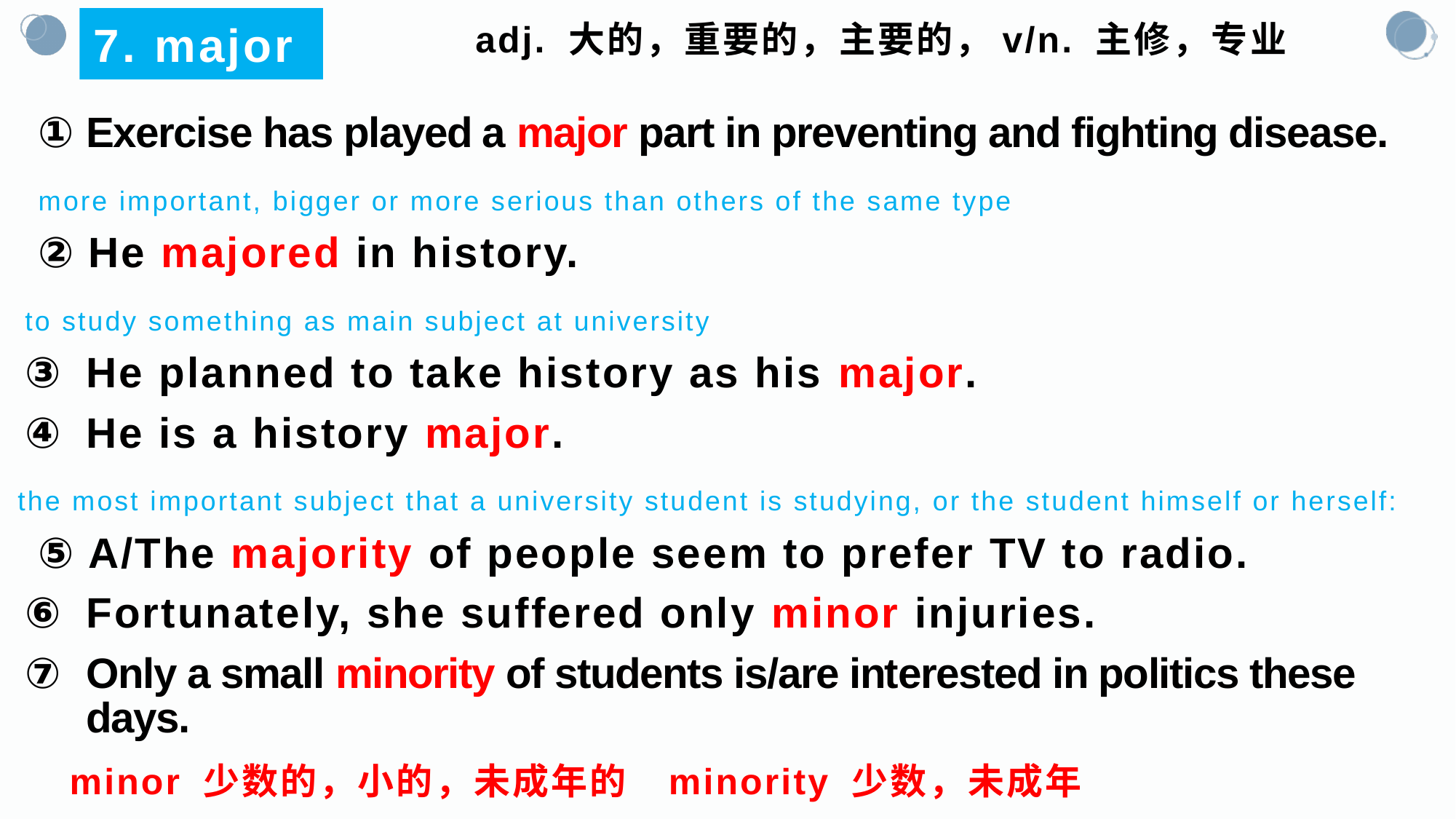

7. major
adj. 大的，重要的，主要的，v/n. 主修，专业
 Exercise has played a major part in preventing and fighting disease.
more important, bigger or more serious than others of the same type
 He majored in history.
to study something as main subject at university
He planned to take history as his major.
He is a history major.
the most important subject that a university student is studying, or the student himself or herself:
 A/The majority of people seem to prefer TV to radio.
Fortunately, she suffered only minor injuries.
Only a small minority of students is/are interested in politics these days.
   minor 少数的，小的，未成年的   minority 少数，未成年